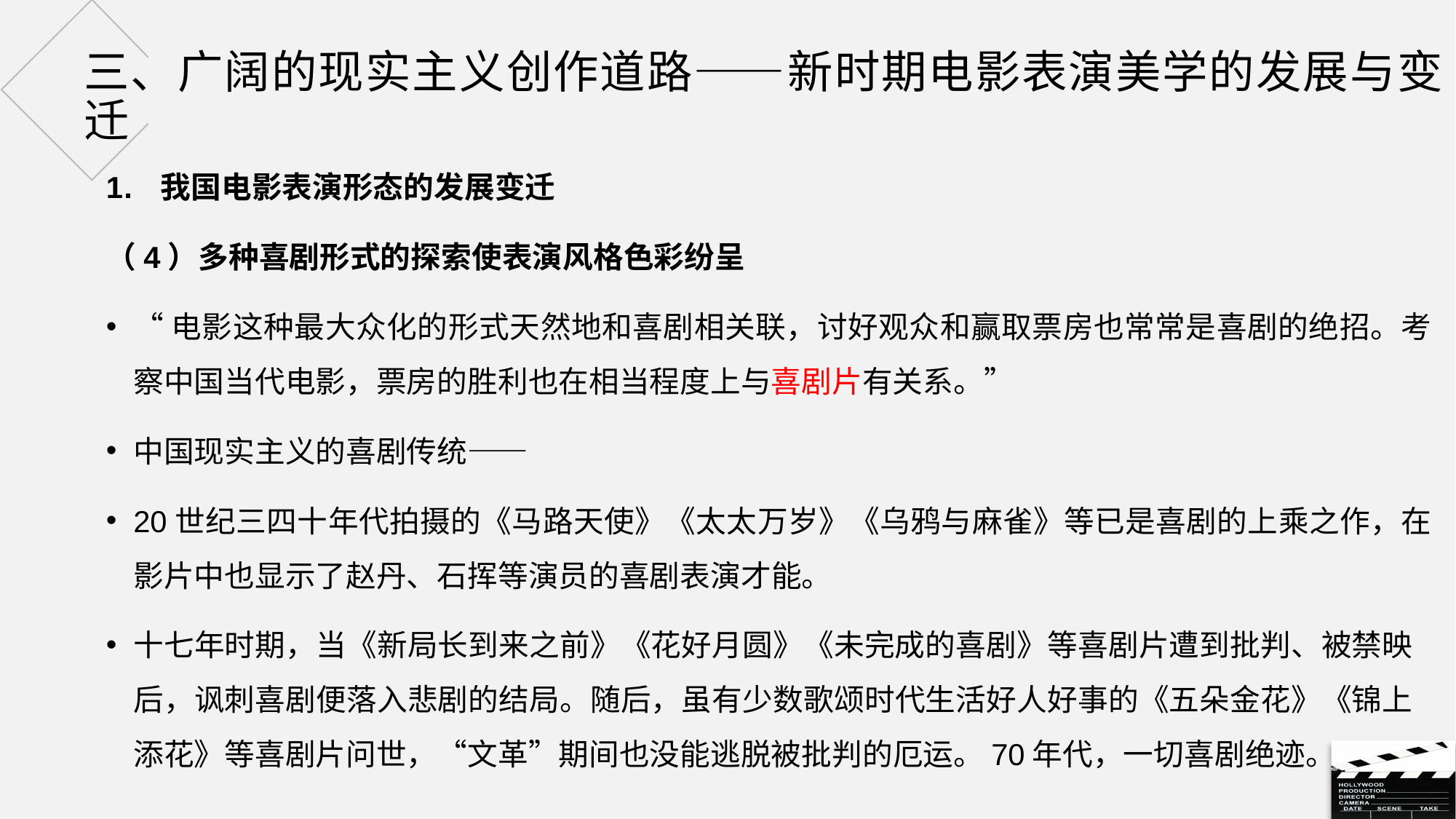

# 三、广阔的现实主义创作道路——新时期电影表演美学的发展与变迁
我国电影表演形态的发展变迁
（4）多种喜剧形式的探索使表演风格色彩纷呈
“电影这种最大众化的形式天然地和喜剧相关联，讨好观众和赢取票房也常常是喜剧的绝招。考察中国当代电影，票房的胜利也在相当程度上与喜剧片有关系。”
中国现实主义的喜剧传统——
20世纪三四十年代拍摄的《马路天使》《太太万岁》《乌鸦与麻雀》等已是喜剧的上乘之作，在影片中也显示了赵丹、石挥等演员的喜剧表演才能。
十七年时期，当《新局长到来之前》《花好月圆》《未完成的喜剧》等喜剧片遭到批判、被禁映后，讽刺喜剧便落入悲剧的结局。随后，虽有少数歌颂时代生活好人好事的《五朵金花》《锦上添花》等喜剧片问世，“文革”期间也没能逃脱被批判的厄运。70年代，一切喜剧绝迹。